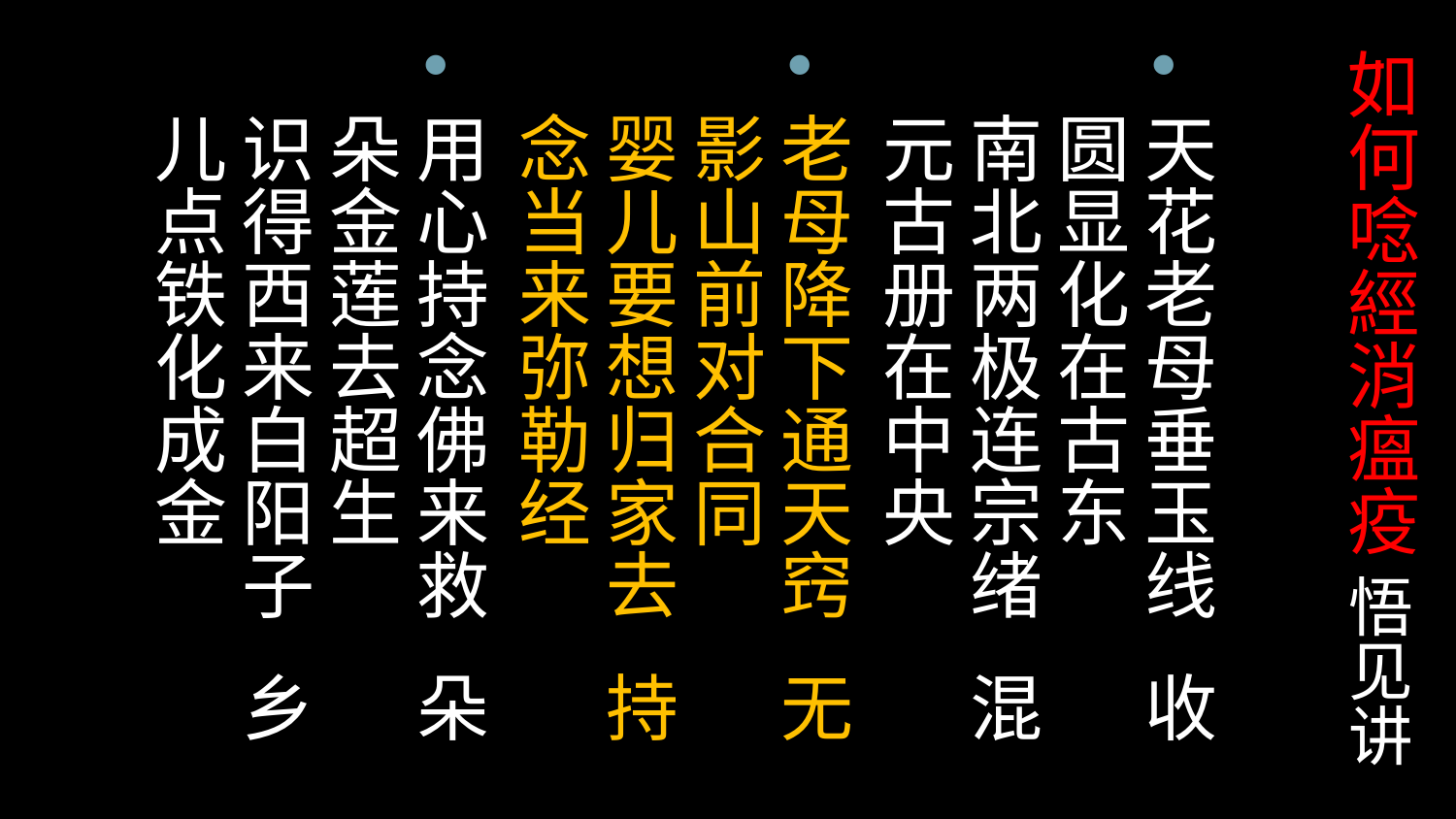

# 如何唸經消瘟疫 悟见讲
天花老母垂玉线   收圆显化在古东
南北两极连宗绪   混元古册在中央
老母降下通天窍   无影山前对合同
婴儿要想归家去   持念当来弥勒经
用心持念佛来救   朵朵金莲去超生
识得西来白阳子   乡儿点铁化成金